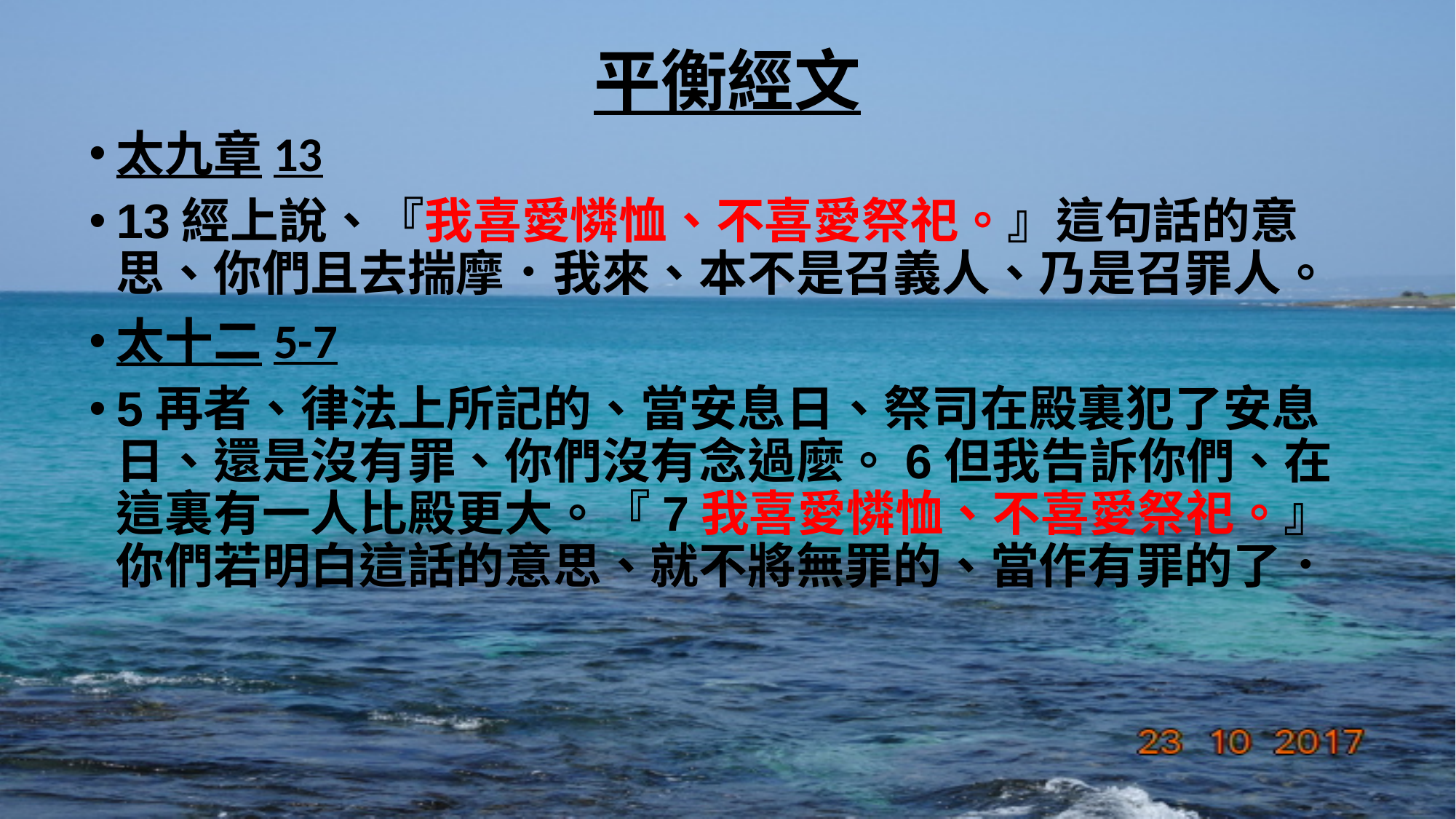

# 平衡經文
太九章13
13經上說、『我喜愛憐恤、不喜愛祭祀。』這句話的意思、你們且去揣摩．我來、本不是召義人、乃是召罪人。
太十二5-7
5再者、律法上所記的、當安息日、祭司在殿裏犯了安息日、還是沒有罪、你們沒有念過麼。6但我告訴你們、在這裏有一人比殿更大。『7我喜愛憐恤、不喜愛祭祀。』你們若明白這話的意思、就不將無罪的、當作有罪的了．